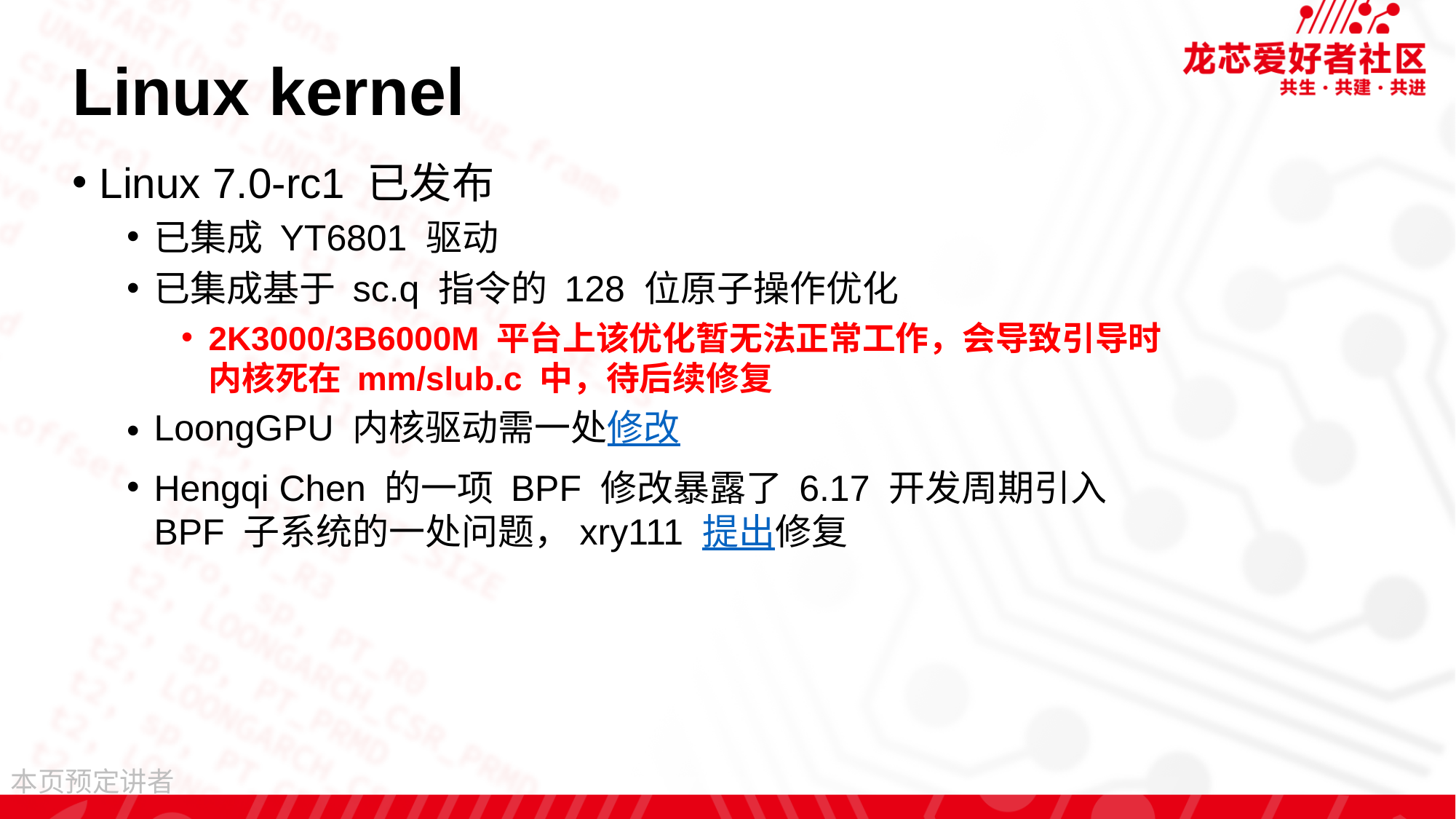

# Linux kernel
Linux 7.0-rc1 已发布
已集成 YT6801 驱动
已集成基于 sc.q 指令的 128 位原子操作优化
2K3000/3B6000M 平台上该优化暂无法正常工作，会导致引导时内核死在 mm/slub.c 中，待后续修复
LoongGPU 内核驱动需一处修改
Hengqi Chen 的一项 BPF 修改暴露了 6.17 开发周期引入 BPF 子系统的一处问题，xry111 提出修复